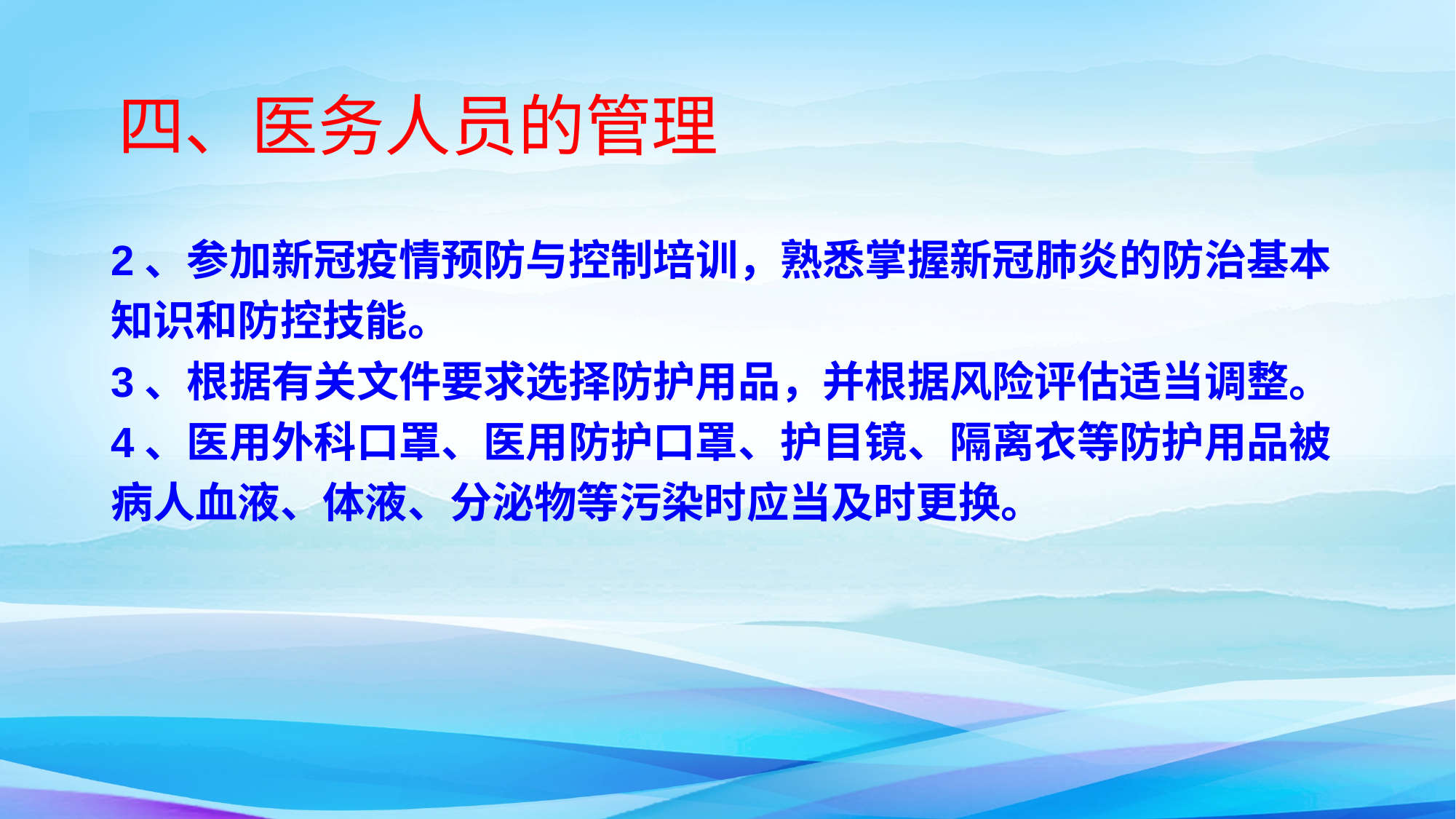

# 四、医务人员的管理
2、参加新冠疫情预防与控制培训，熟悉掌握新冠肺炎的防治基本知识和防控技能。
3、根据有关文件要求选择防护用品，并根据风险评估适当调整。
4、医用外科口罩、医用防护口罩、护目镜、隔离衣等防护用品被病人血液、体液、分泌物等污染时应当及时更换。